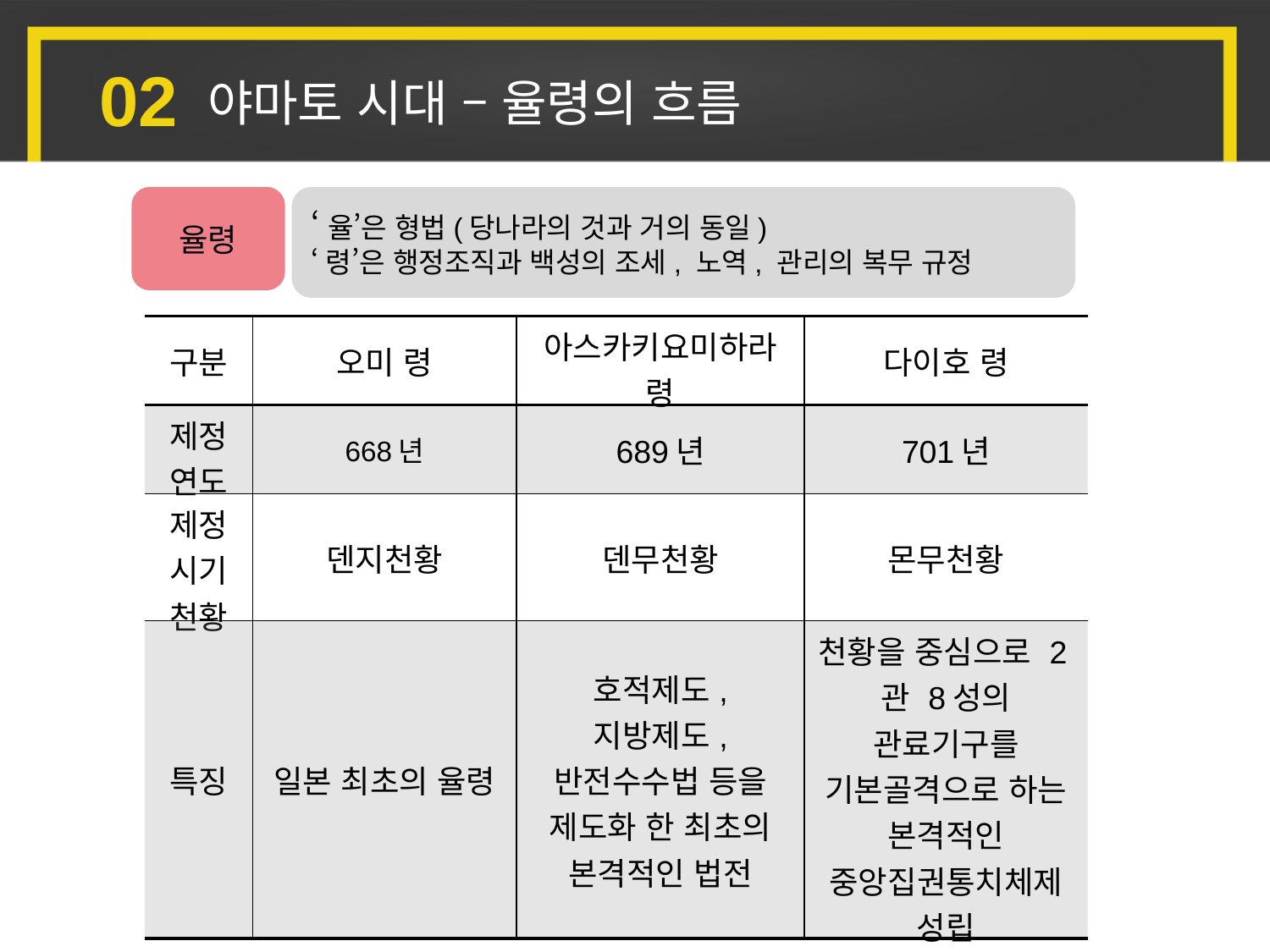

02
야마토 시대 – 율령의 흐름

‘율’은 형법(당나라의 것과 거의 동일)
‘령’은 행정조직과 백성의 조세, 노역, 관리의 복무 규정
율령
| 구분 | 오미 령 | 아스카키요미하라 령 | 다이호 령 |
| --- | --- | --- | --- |
| 제정연도 | 668년 | 689년 | 701년 |
| 제정시기 천황 | 덴지천황 | 덴무천황 | 몬무천황 |
| 특징 | 일본 최초의 율령 | 호적제도, 지방제도, 반전수수법 등을 제도화 한 최초의 본격적인 법전 | 천황을 중심으로 2관 8성의 관료기구를 기본골격으로 하는 본격적인 중앙집권통치체제 성립 |